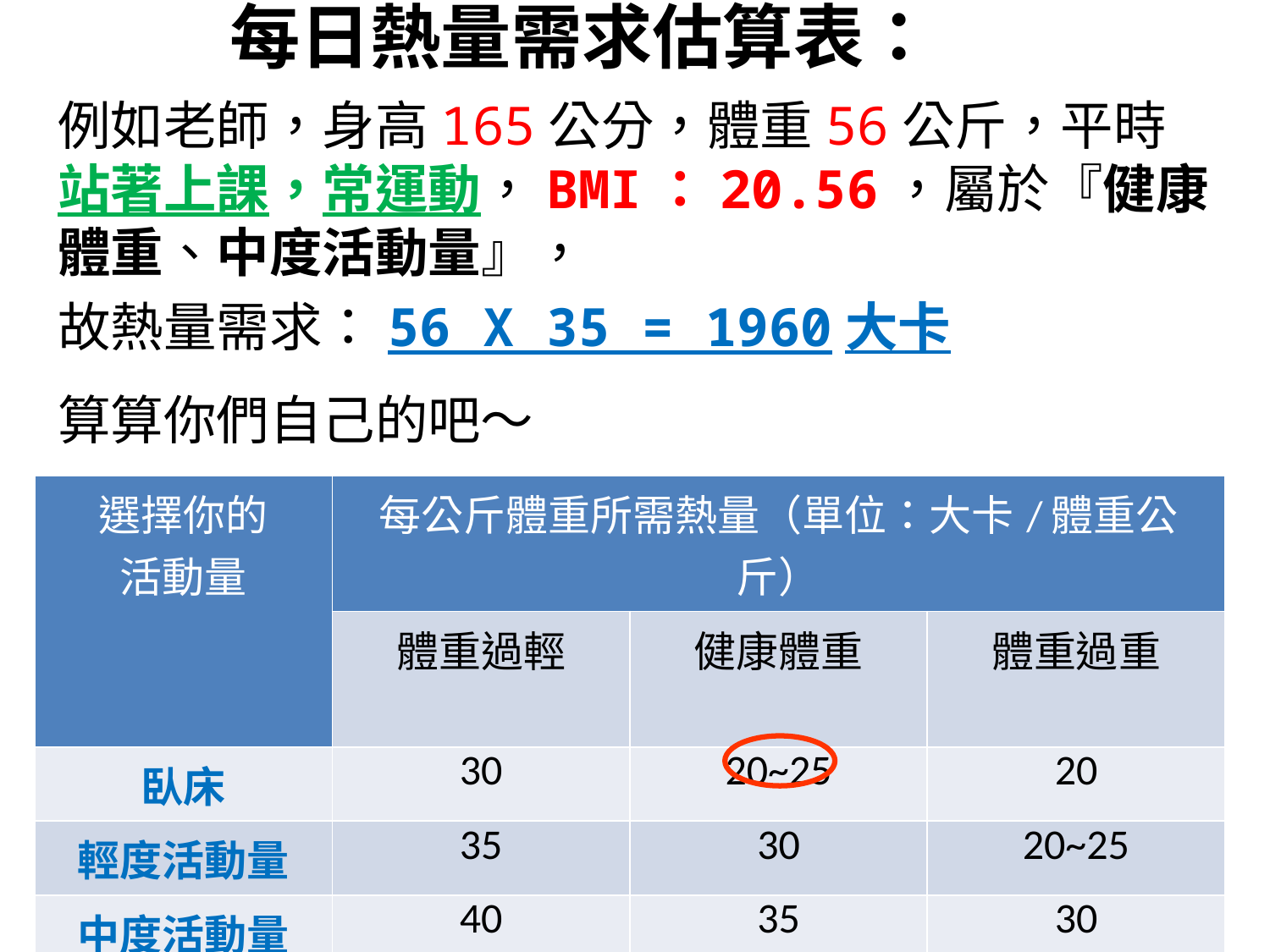

# 每日熱量需求估算表：
例如老師，身高165公分，體重56公斤，平時站著上課，常運動，BMI：20.56，屬於『健康體重、中度活動量』，
故熱量需求：56 X 35 = 1960大卡

算算你們自己的吧～
| 選擇你的 活動量 | 每公斤體重所需熱量（單位：大卡/體重公斤） |  |  |
| --- | --- | --- | --- |
|  | 體重過輕 | 健康體重 | 體重過重 |
| 臥床 | 30 | 20~25 | 20 |
| 輕度活動量 | 35 | 30 | 20~25 |
| 中度活動量 | 40 | 35 | 30 |
| 重度活動量 | 45 | 40 | 35 |
| 建議熱量：實際體重X每公斤體重所需熱量（大卡/天） |  |  |  |